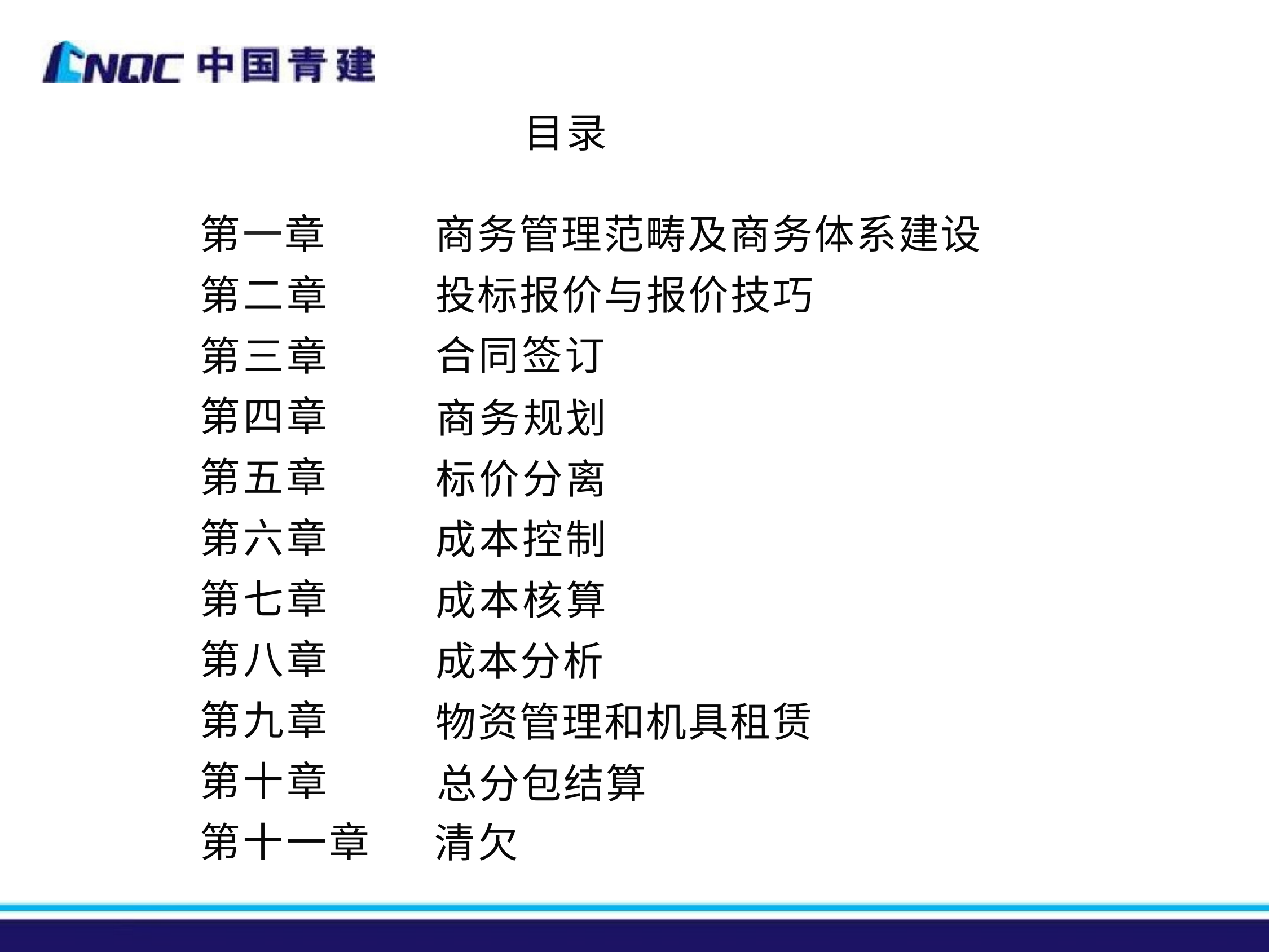

目录
商务管理范畴及商务体系建设 投标报价与报价技巧
合同签订
商务规划 标价分离 成本控制 成本核算 成本分析
物资管理和机具租赁 总分包结算
清欠
第一章 第二章 第三章 第四章 第五章 第六章 第七章 第八章 第九章 第十章 第十一章